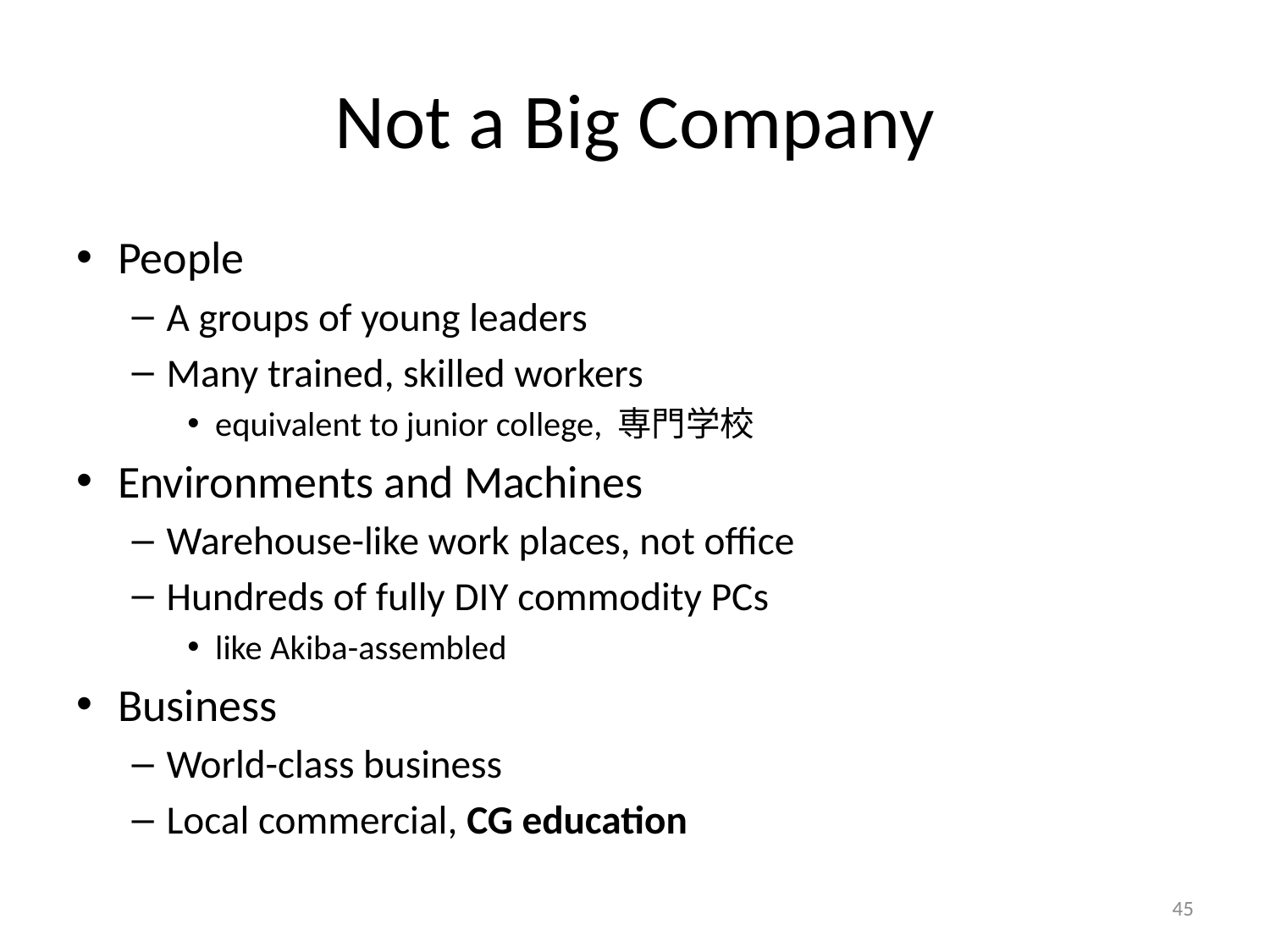

# Not a Big Company
People
A groups of young leaders
Many trained, skilled workers
equivalent to junior college, 専門学校
Environments and Machines
Warehouse-like work places, not office
Hundreds of fully DIY commodity PCs
like Akiba-assembled
Business
World-class business
Local commercial, CG education
45